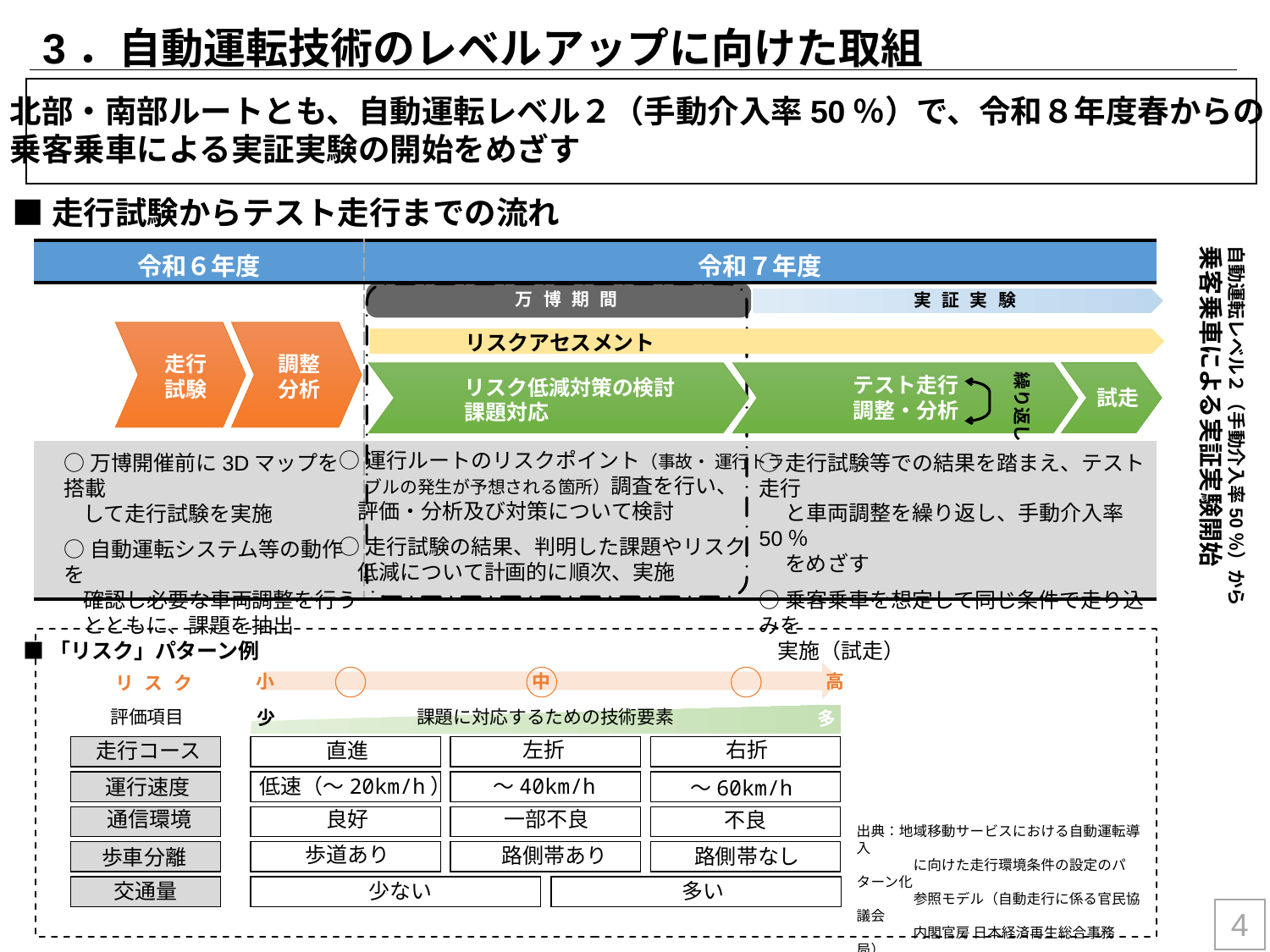

3．自動運転技術のレベルアップに向けた取組

北部・南部ルートとも、自動運転レベル２（手動介入率50％）で、令和８年度春からの
乗客乗車による実証実験の開始をめざす
■走行試験からテスト走行までの流れ
自動運転レベル２（手動介入率50％）から
乗客乗車による実証実験開始
| 令和６年度 | 令和７年度 |
| --- | --- |
|  |  |
|  |  |
万博期間
実証実験

リスクアセスメント

走行
試験
調整
分析
繰り返し

テスト走行
調整・分析
リスク低減対策の検討
課題対応
試走

○運行ルートのリスクポイント（事故・ 運行トラ
　  ブルの発生が予想される箇所）調査を行い、
   評価・分析及び対策について検討

○走行試験の結果、判明した課題やリスク
   低減について計画的に順次、実施
○走行試験等での結果を踏まえ、テスト走行
　 と車両調整を繰り返し、手動介入率50％
　 をめざす

○乗客乗車を想定して同じ条件で走り込みを
   実施（試走）
○万博開催前に3Dマップを搭載
   して走行試験を実施

○自動運転システム等の動作を
   確認し必要な車両調整を行う
   とともに、課題を抽出

■「リスク」パターン例

小　　　　　　　　　　　　　　中　　　　　　　　　　　　　　　高
リスク

評価項目
課題に対応するための技術要素
少
多

左折
右折
走行コース
直進

～40km/h
低速（～20km/h）
運行速度
～60km/h

良好
一部不良
通信環境
不良

出典：地域移動サービスにおける自動運転導入
　　　　に向けた走行環境条件の設定のパターン化
　　　　参照モデル（自動走行に係る官民協議会
　　　　内閣官房 日本経済再生総合事務局）
　　　　より大阪府作成
歩道あり
路側帯あり
路側帯なし
歩車分離

少ない
多い
交通量

4